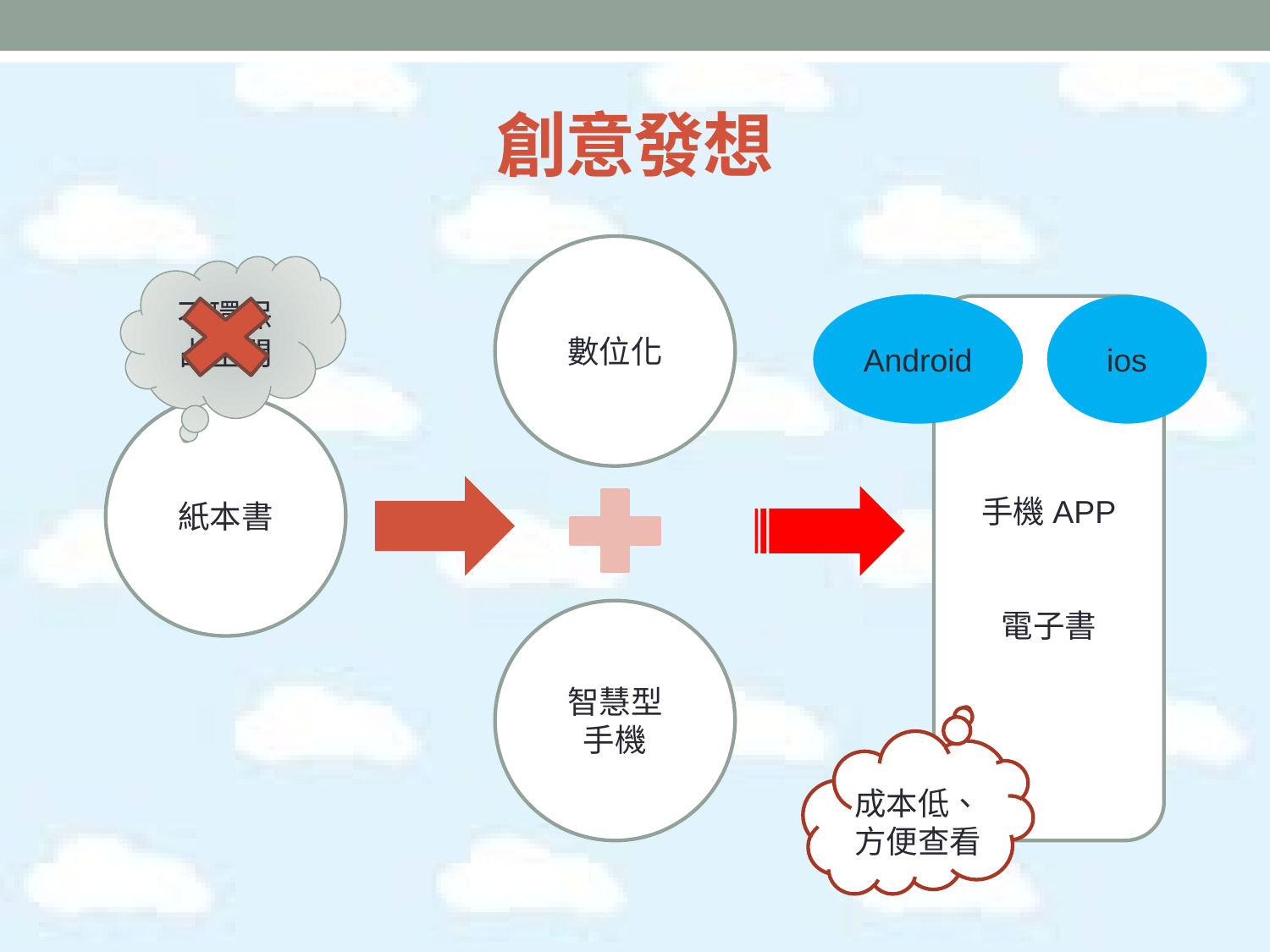

# 創意發想

數位化
不環保
占空間

Android
手機APP

電子書
ios
紙本書

智慧型
手機

成本低、
方便查看